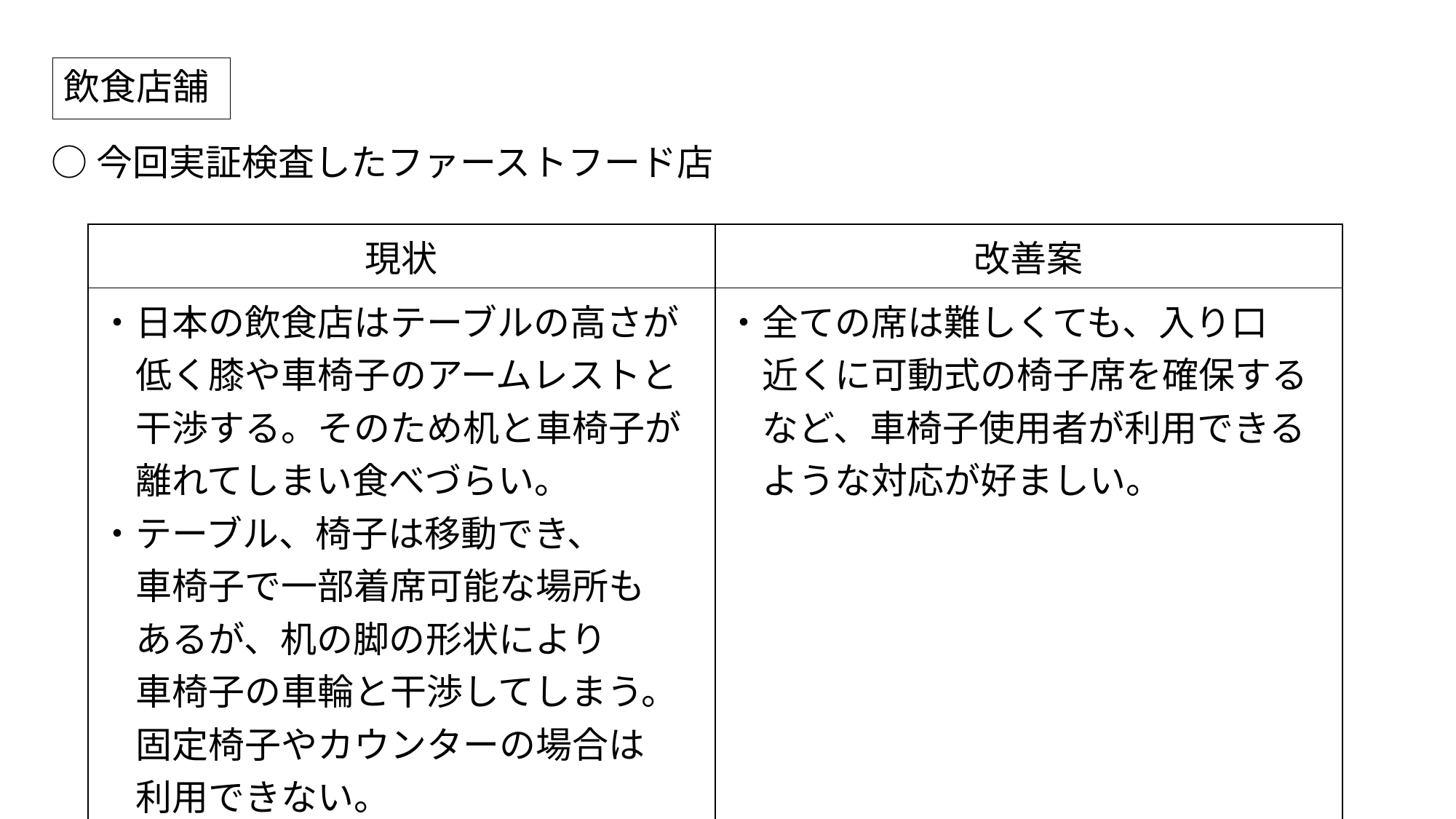

飲食店舗
○今回実証検査したファーストフード店
| 現状 | 改善案 |
| --- | --- |
| ・日本の飲食店はテーブルの高さが 　低く膝や車椅子のアームレストと 　干渉する。そのため机と車椅子が 　離れてしまい食べづらい。 ・テーブル、椅子は移動でき、 　車椅子で一部着席可能な場所も 　あるが、机の脚の形状により 　車椅子の車輪と干渉してしまう。 　固定椅子やカウンターの場合は 　利用できない。 | ・全ての席は難しくても、入り口 　近くに可動式の椅子席を確保する 　など、車椅子使用者が利用できる 　ような対応が好ましい。 |